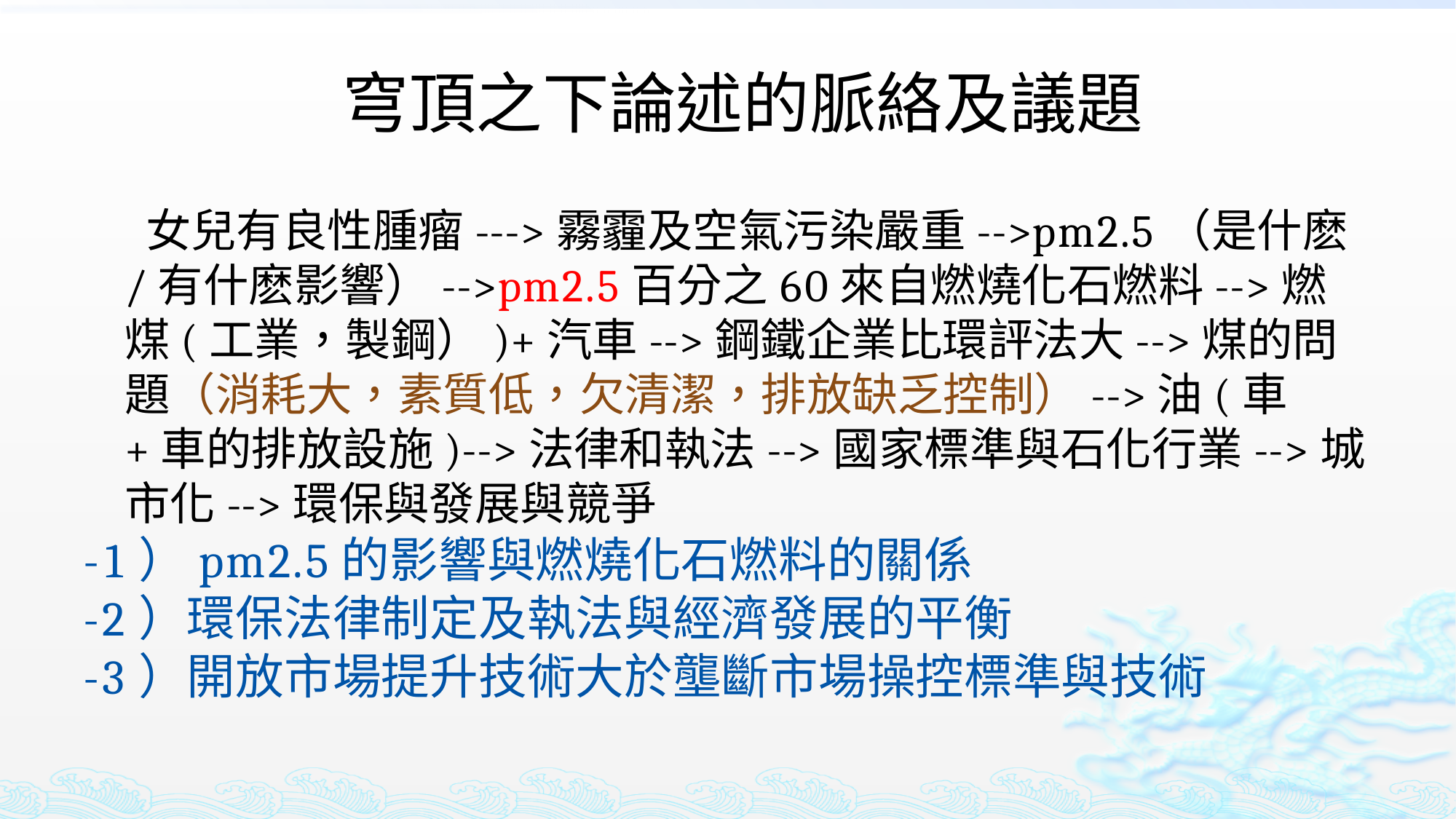

# 穹頂之下論述的脈絡及議題
     女兒有良性腫瘤--->霧霾及空氣污染嚴重-->pm2.5（是什麽/有什麽影響）-->pm2.5百分之60來自燃燒化石燃料-->燃煤(工業，製鋼）)+汽車-->鋼鐵企業比環評法大-->煤的問題（消耗大，素質低，欠清潔，排放缺乏控制）-->油(車+車的排放設施)-->法律和執法-->國家標準與石化行業-->城市化-->環保與發展與競爭
-1）pm2.5的影響與燃燒化石燃料的關係
-2）環保法律制定及執法與經濟發展的平衡
-3）開放市場提升技術大於壟斷市場操控標準與技術